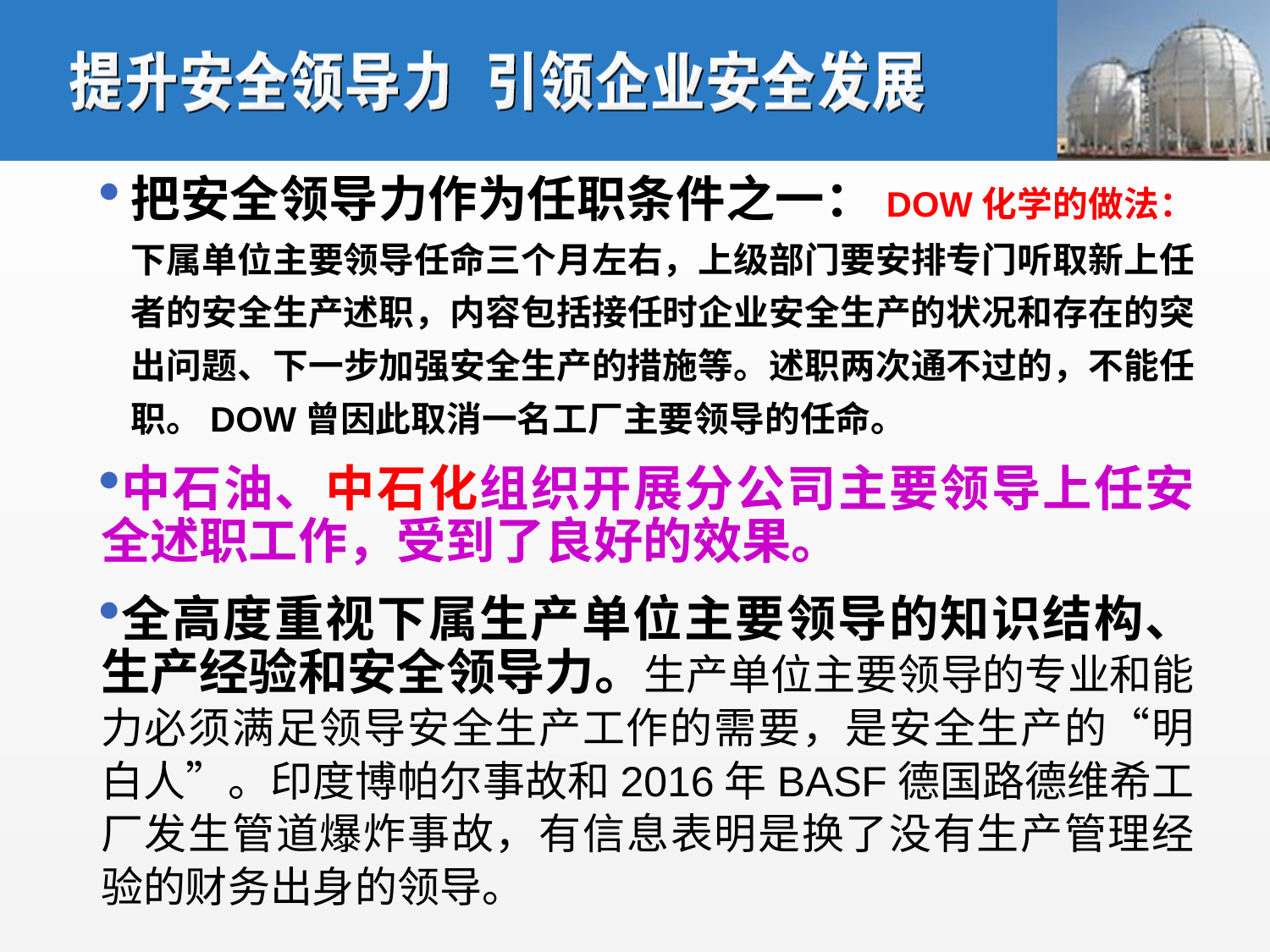

把安全领导力作为任职条件之一：DOW化学的做法：下属单位主要领导任命三个月左右，上级部门要安排专门听取新上任者的安全生产述职，内容包括接任时企业安全生产的状况和存在的突出问题、下一步加强安全生产的措施等。述职两次通不过的，不能任职。DOW曾因此取消一名工厂主要领导的任命。
中石油、中石化组织开展分公司主要领导上任安全述职工作，受到了良好的效果。
全高度重视下属生产单位主要领导的知识结构、生产经验和安全领导力。生产单位主要领导的专业和能力必须满足领导安全生产工作的需要，是安全生产的“明白人”。印度博帕尔事故和2016年BASF德国路德维希工厂发生管道爆炸事故，有信息表明是换了没有生产管理经验的财务出身的领导。
77